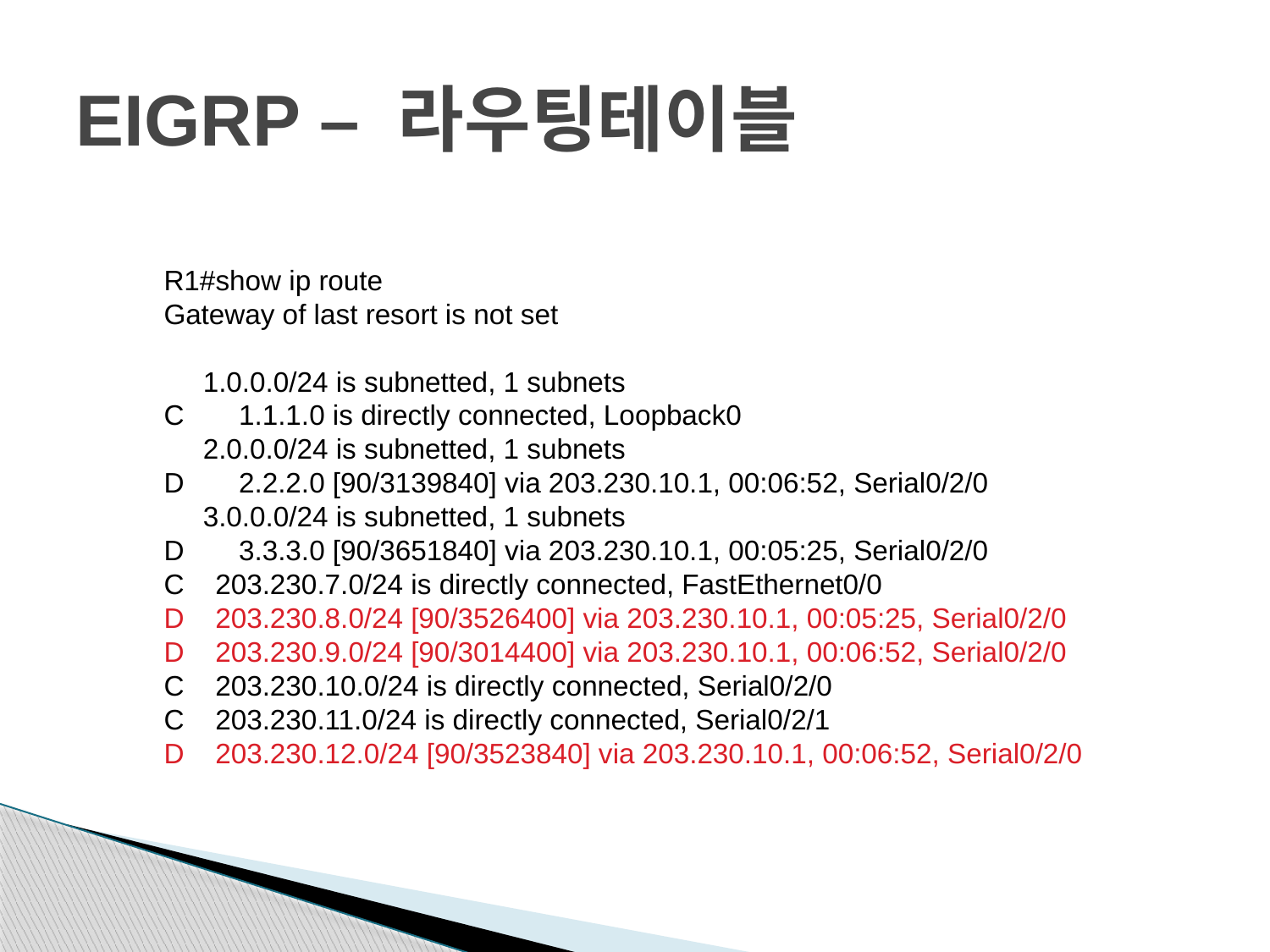

# EIGRP – 라우팅테이블
R1#show ip route
Gateway of last resort is not set

     1.0.0.0/24 is subnetted, 1 subnets
C       1.1.1.0 is directly connected, Loopback0
     2.0.0.0/24 is subnetted, 1 subnets
D       2.2.2.0 [90/3139840] via 203.230.10.1, 00:06:52, Serial0/2/0
     3.0.0.0/24 is subnetted, 1 subnets
D       3.3.3.0 [90/3651840] via 203.230.10.1, 00:05:25, Serial0/2/0
C    203.230.7.0/24 is directly connected, FastEthernet0/0
D    203.230.8.0/24 [90/3526400] via 203.230.10.1, 00:05:25, Serial0/2/0
D    203.230.9.0/24 [90/3014400] via 203.230.10.1, 00:06:52, Serial0/2/0
C    203.230.10.0/24 is directly connected, Serial0/2/0
C    203.230.11.0/24 is directly connected, Serial0/2/1
D    203.230.12.0/24 [90/3523840] via 203.230.10.1, 00:06:52, Serial0/2/0